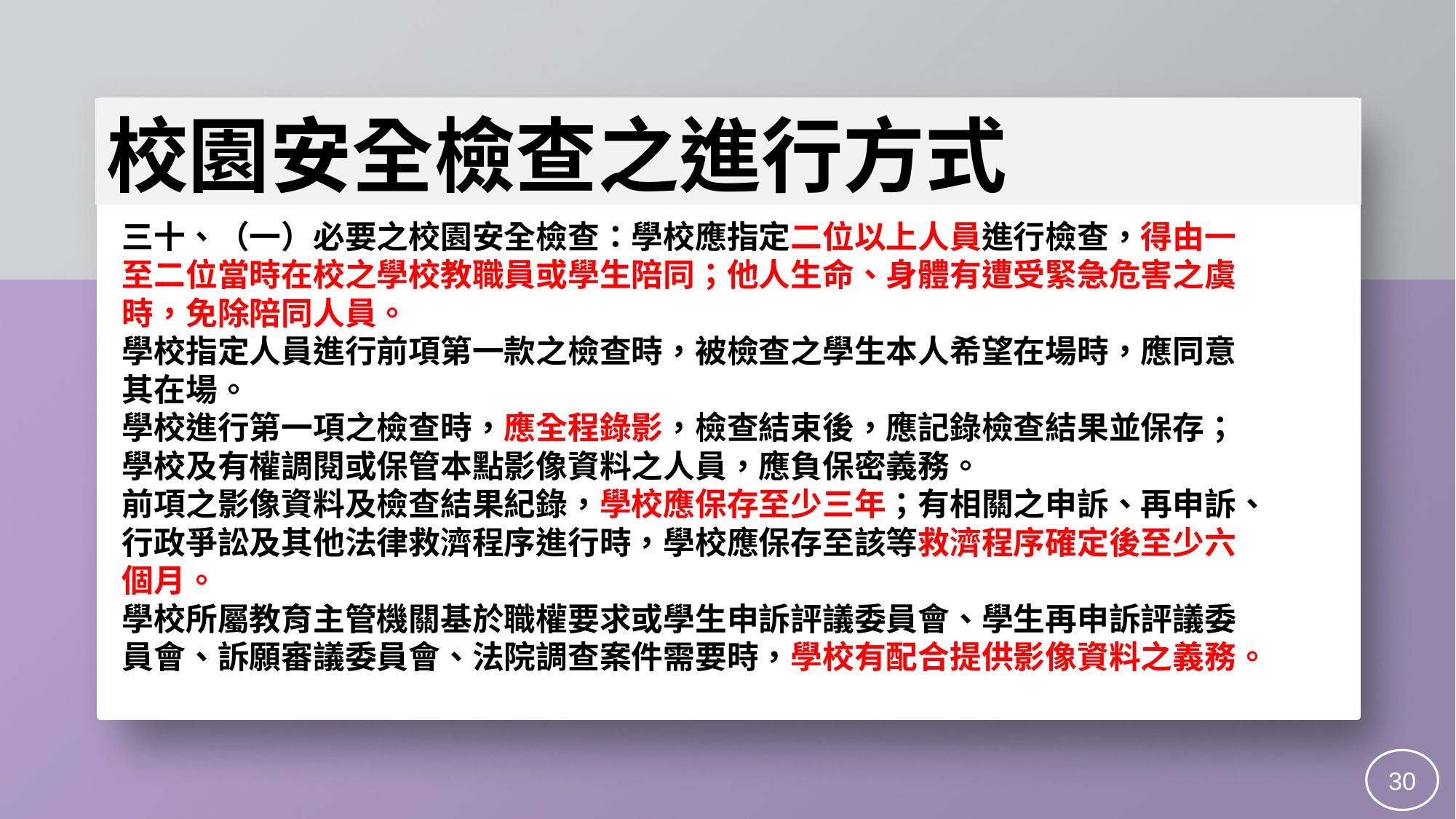

校園安全檢查之進行方式

三十、（一）必要之校園安全檢查：學校應指定二位以上人員進行檢查，得由一至二位當時在校之學校教職員或學生陪同；他人生命、身體有遭受緊急危害之虞時，免除陪同人員。
學校指定人員進行前項第一款之檢查時，被檢查之學生本人希望在場時，應同意其在場。
學校進行第一項之檢查時，應全程錄影，檢查結束後，應記錄檢查結果並保存；學校及有權調閱或保管本點影像資料之人員，應負保密義務。
前項之影像資料及檢查結果紀錄，學校應保存至少三年；有相關之申訴、再申訴、行政爭訟及其他法律救濟程序進行時，學校應保存至該等救濟程序確定後至少六個月。
學校所屬教育主管機關基於職權要求或學生申訴評議委員會、學生再申訴評議委員會、訴願審議委員會、法院調查案件需要時，學校有配合提供影像資料之義務。
30